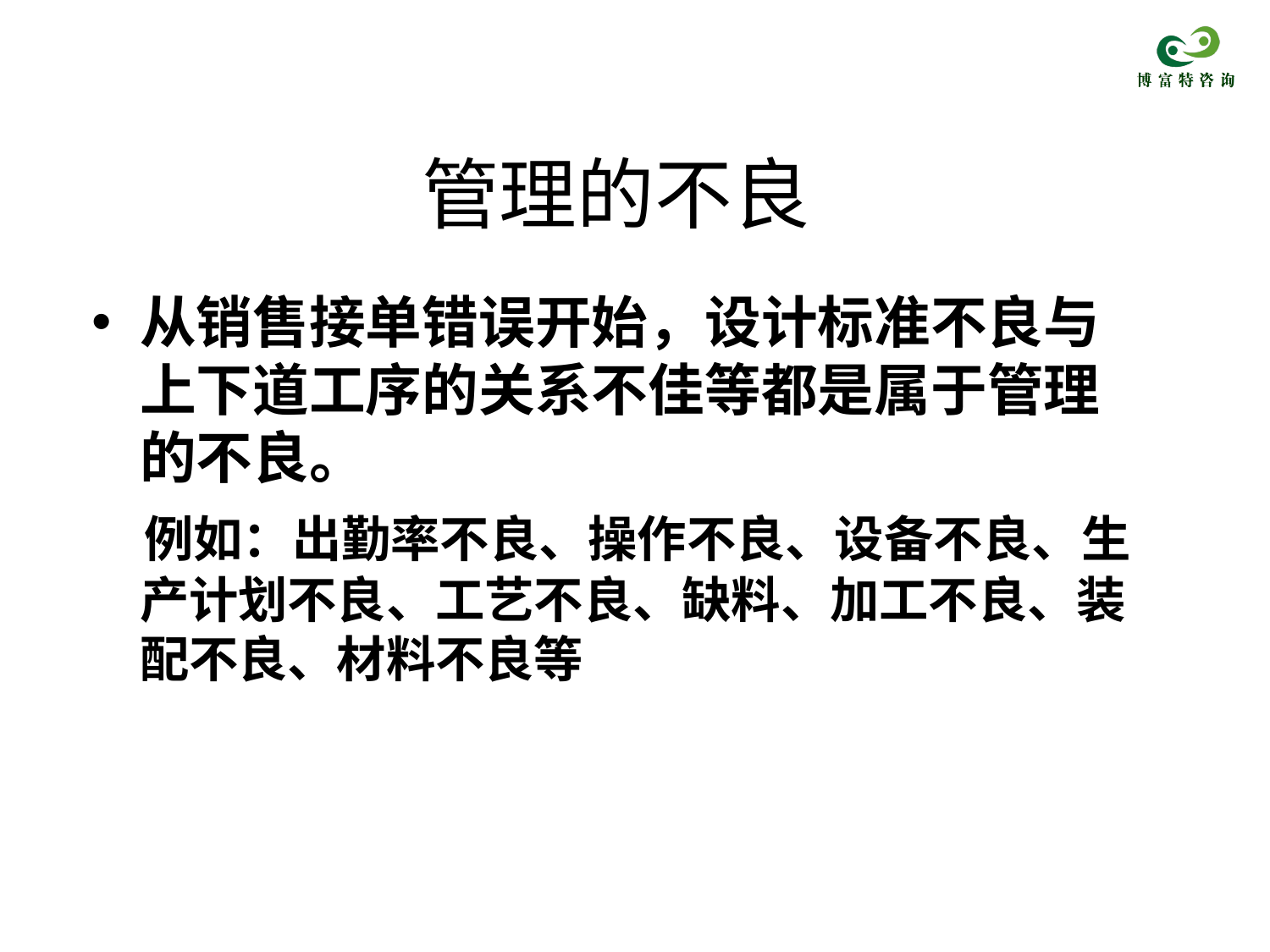

# 管理的不良
从销售接单错误开始，设计标准不良与上下道工序的关系不佳等都是属于管理的不良。
   例如：出勤率不良、操作不良、设备不良、生产计划不良、工艺不良、缺料、加工不良、装配不良、材料不良等